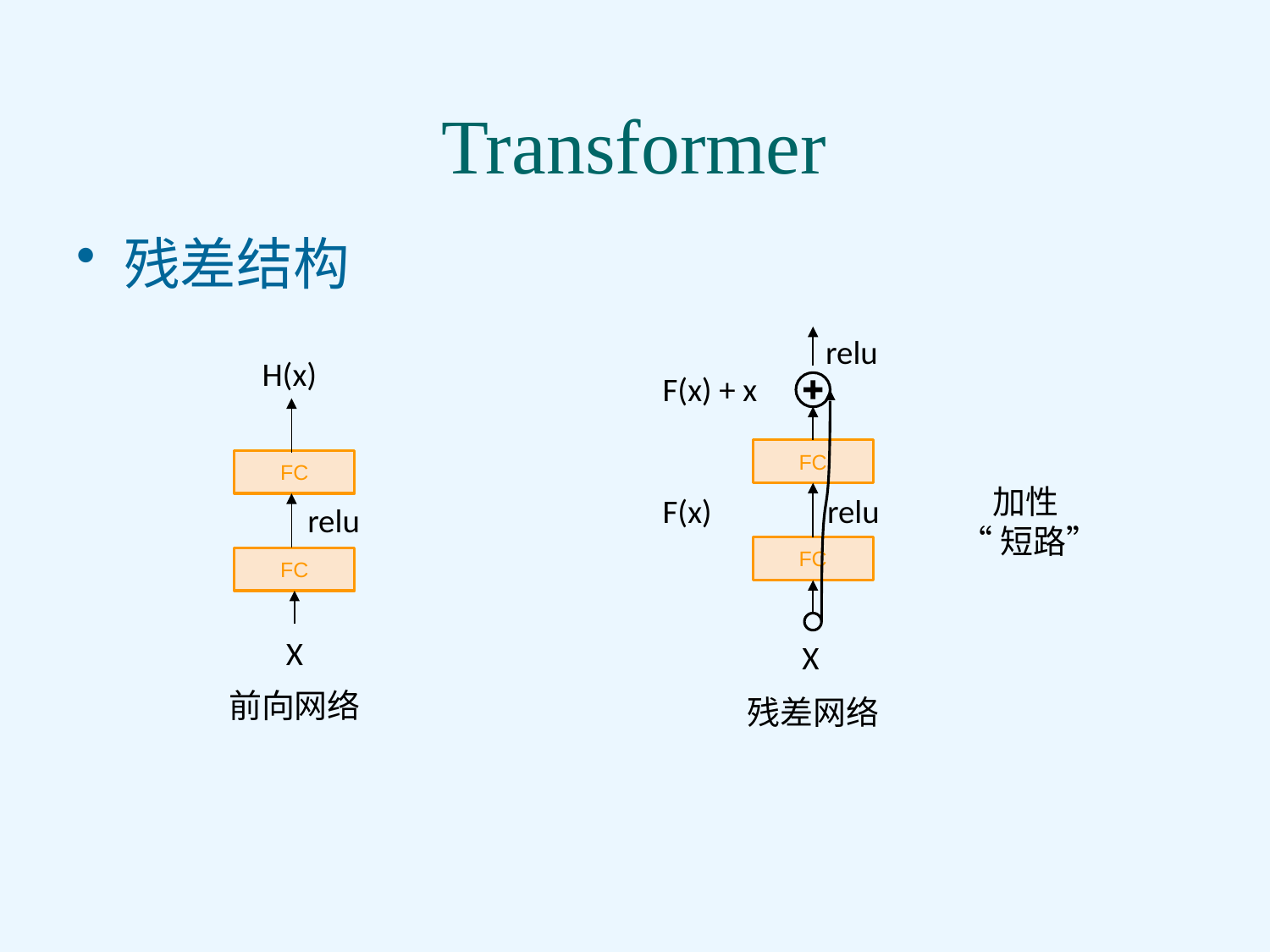

# Transformer
残差结构
relu
H(x)

F(x) + x

FC
FC
加性
 “短路”

F(x)
relu
relu
FC
FC

X

X

前向网络
残差网络